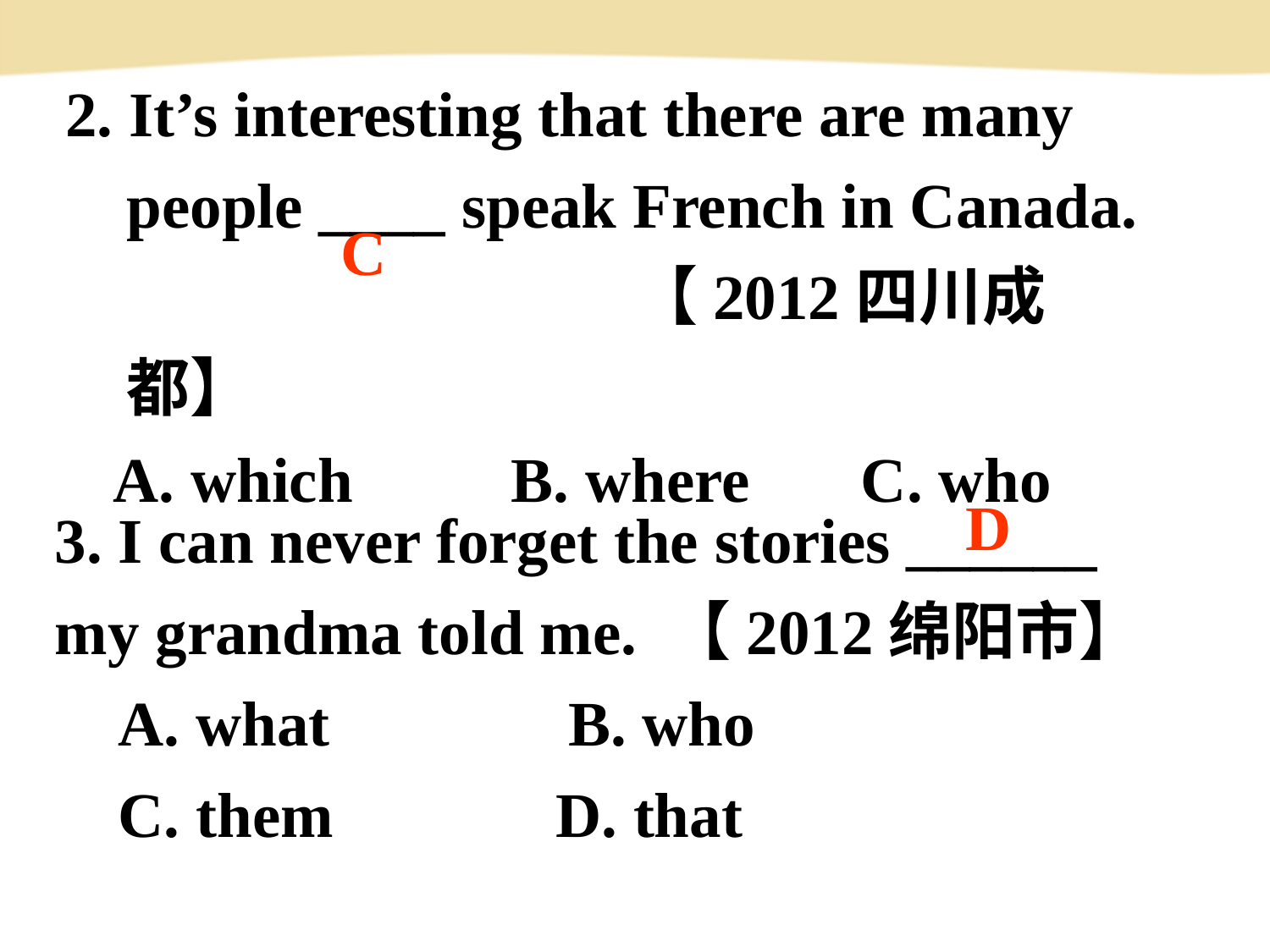

2. It’s interesting that there are many people ____ speak French in Canada.
					【2012四川成都】
   A. which          B. where       C. who
C
D
3. I can never forget the stories ______ 	my grandma told me. 【2012绵阳市】
    A. what               B. who
    C. them              D. that